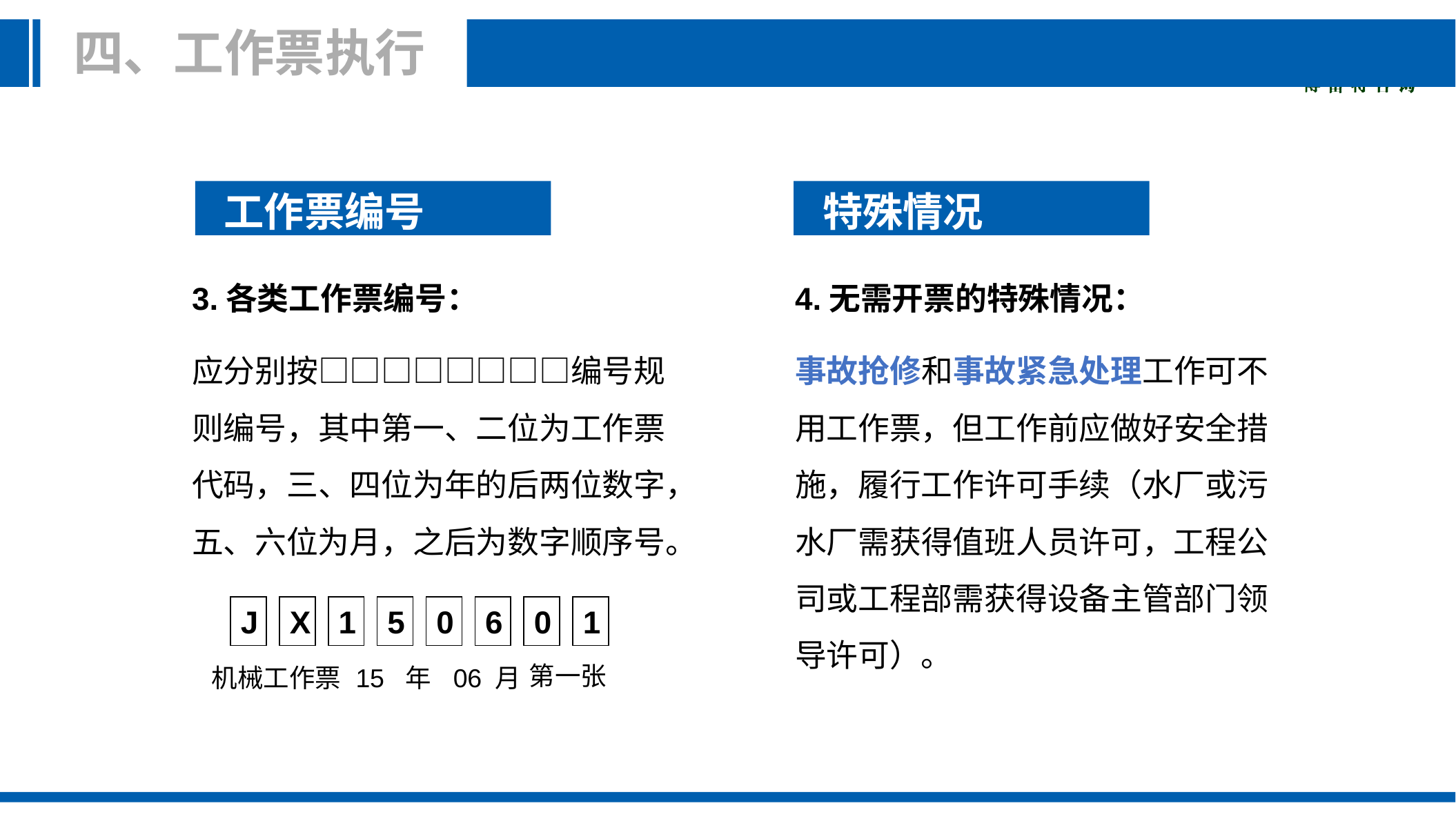

四、工作票执行
 工作票编号
 特殊情况
3.各类工作票编号：
应分别按□□□□□□□□编号规则编号，其中第一、二位为工作票代码，三、四位为年的后两位数字，五、六位为月，之后为数字顺序号。
4.无需开票的特殊情况：
事故抢修和事故紧急处理工作可不用工作票，但工作前应做好安全措施，履行工作许可手续（水厂或污水厂需获得值班人员许可，工程公司或工程部需获得设备主管部门领导许可）。
J
X
1
5
0
6
0
1
第一张
机械工作票
15  年
06 月